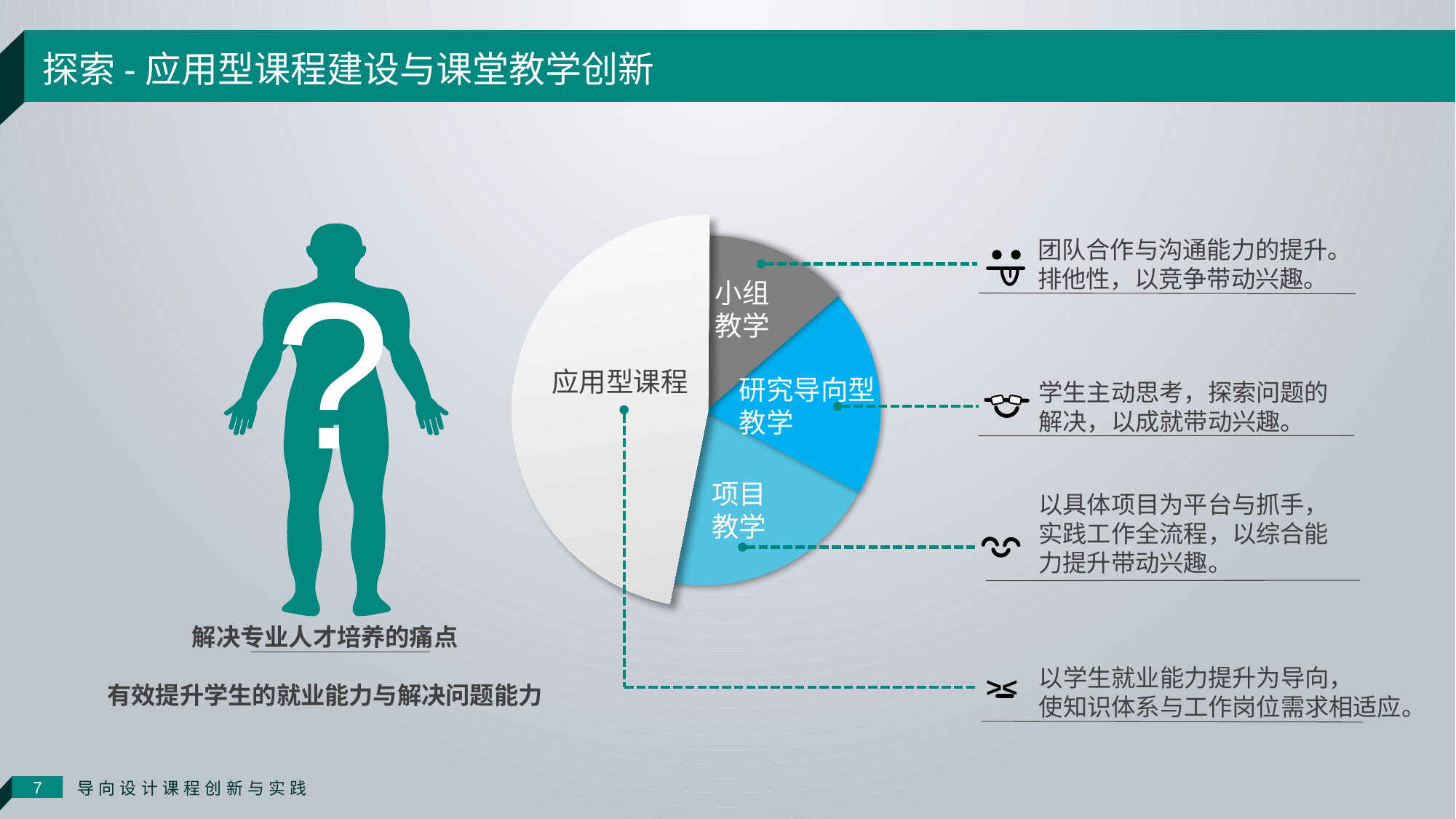

7

探索-应用型课程建设与课堂教学创新

小组
教学
应用型课程
研究导向型
教学
项目
教学

?
团队合作与沟通能力的提升。
排他性，以竞争带动兴趣。

学生主动思考，探索问题的
解决，以成就带动兴趣。

以具体项目为平台与抓手，
实践工作全流程，以综合能
力提升带动兴趣。

解决专业人才培养的痛点

有效提升学生的就业能力与解决问题能力
以学生就业能力提升为导向，
使知识体系与工作岗位需求相适应。
><
导向设计课程创新与实践